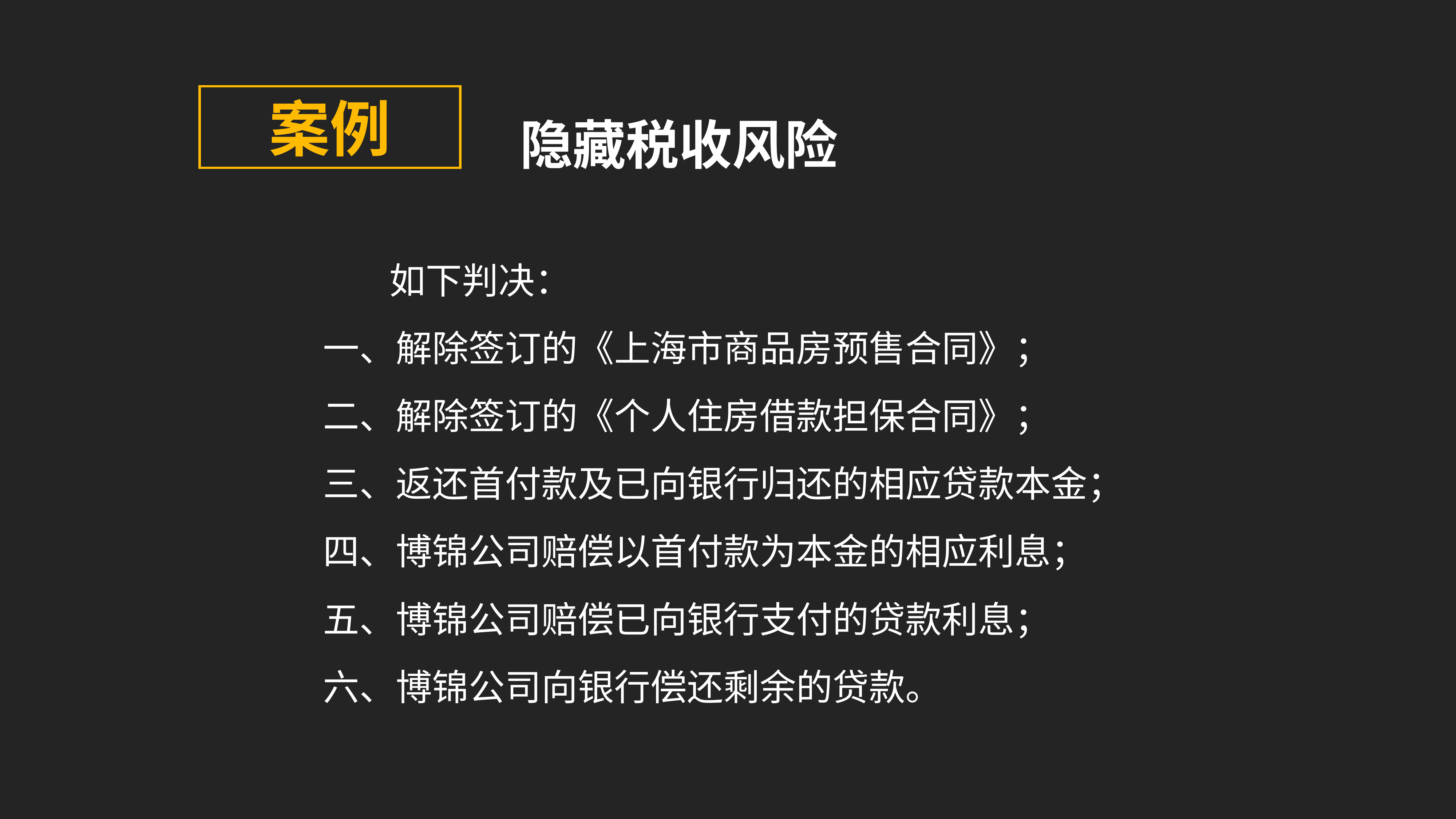

案例

隐藏税收风险
       如下判决：
一、解除签订的《上海市商品房预售合同》；
二、解除签订的《个人住房借款担保合同》；
三、返还首付款及已向银行归还的相应贷款本金；
四、博锦公司赔偿以首付款为本金的相应利息；
五、博锦公司赔偿已向银行支付的贷款利息；
六、博锦公司向银行偿还剩余的贷款。